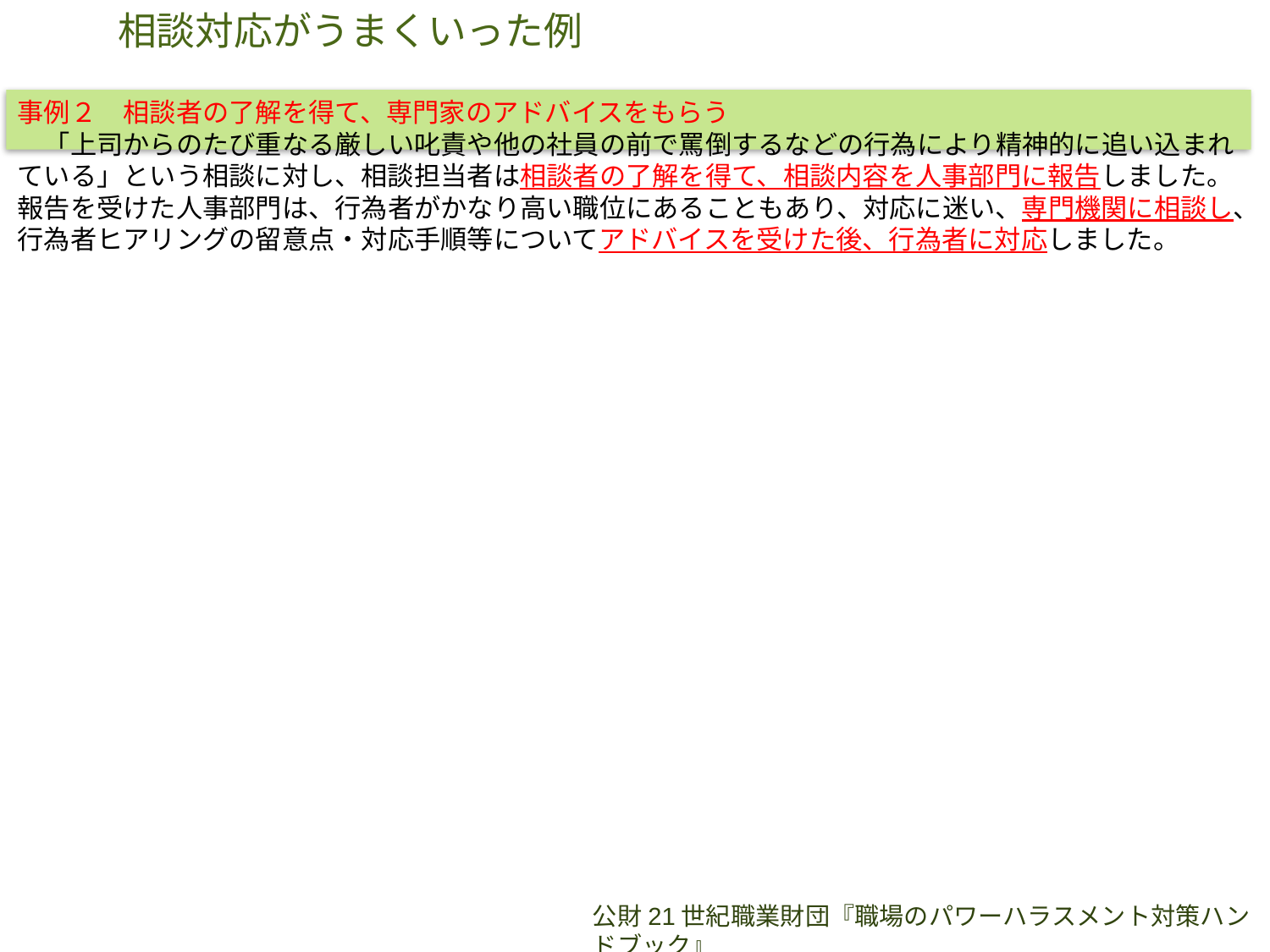

相談対応がうまくいった例
事例２　相談者の了解を得て、専門家のアドバイスをもらう
　「上司からのたび重なる厳しい叱責や他の社員の前で罵倒するなどの行為により精神的に追い込まれている」という相談に対し、相談担当者は相談者の了解を得て、相談内容を人事部門に報告しました。報告を受けた人事部門は、行為者がかなり高い職位にあることもあり、対応に迷い、専門機関に相談し、行為者ヒアリングの留意点・対応手順等についてアドバイスを受けた後、行為者に対応しました。

公財21世紀職業財団『職場のパワーハラスメント対策ハンドブック』